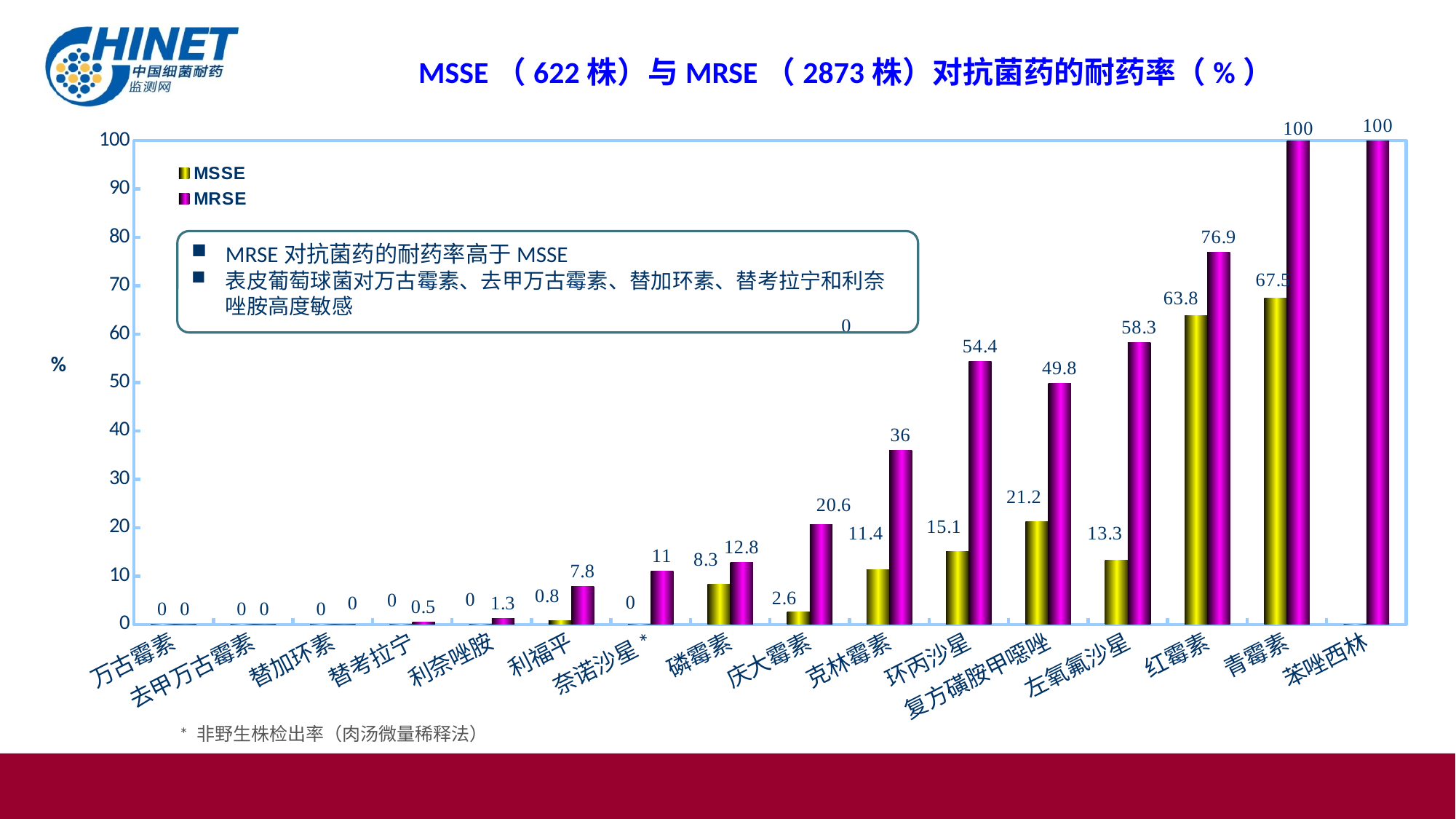

MSSE（622株）与MRSE（2873株）对抗菌药的耐药率（%）

### Chart

| Category | MSSE | MRSE |
|---|---|---|
| 万古霉素 | 0.0 | 0.0 |
| 去甲万古霉素 | 0.0 | 0.0 |
| 替加环素 | 0.0 | 0.0 |
| 替考拉宁 | 0.0 | 0.5 |
| 利奈唑胺 | 0.0 | 1.3 |
| 利福平 | 0.8 | 7.8 |
| 奈诺沙星* | 0.0 | 11.0 |
| 磷霉素 | 8.3 | 12.8 |
| 庆大霉素 | 2.6 | 20.6 |
| 克林霉素 | 11.4 | 36.0 |
| 环丙沙星 | 15.1 | 54.4 |
| 复方磺胺甲噁唑 | 21.2 | 49.8 |
| 左氧氟沙星 | 13.3 | 58.3 |
| 红霉素 | 63.8 | 76.9 |
| 青霉素 | 67.5 | 100.0 |
| 苯唑西林 | 0.0 | 100.0 |
MRSE对抗菌药的耐药率高于MSSE
表皮葡萄球菌对万古霉素、去甲万古霉素、替加环素、替考拉宁和利奈唑胺高度敏感
%
* 非野生株检出率（肉汤微量稀释法）